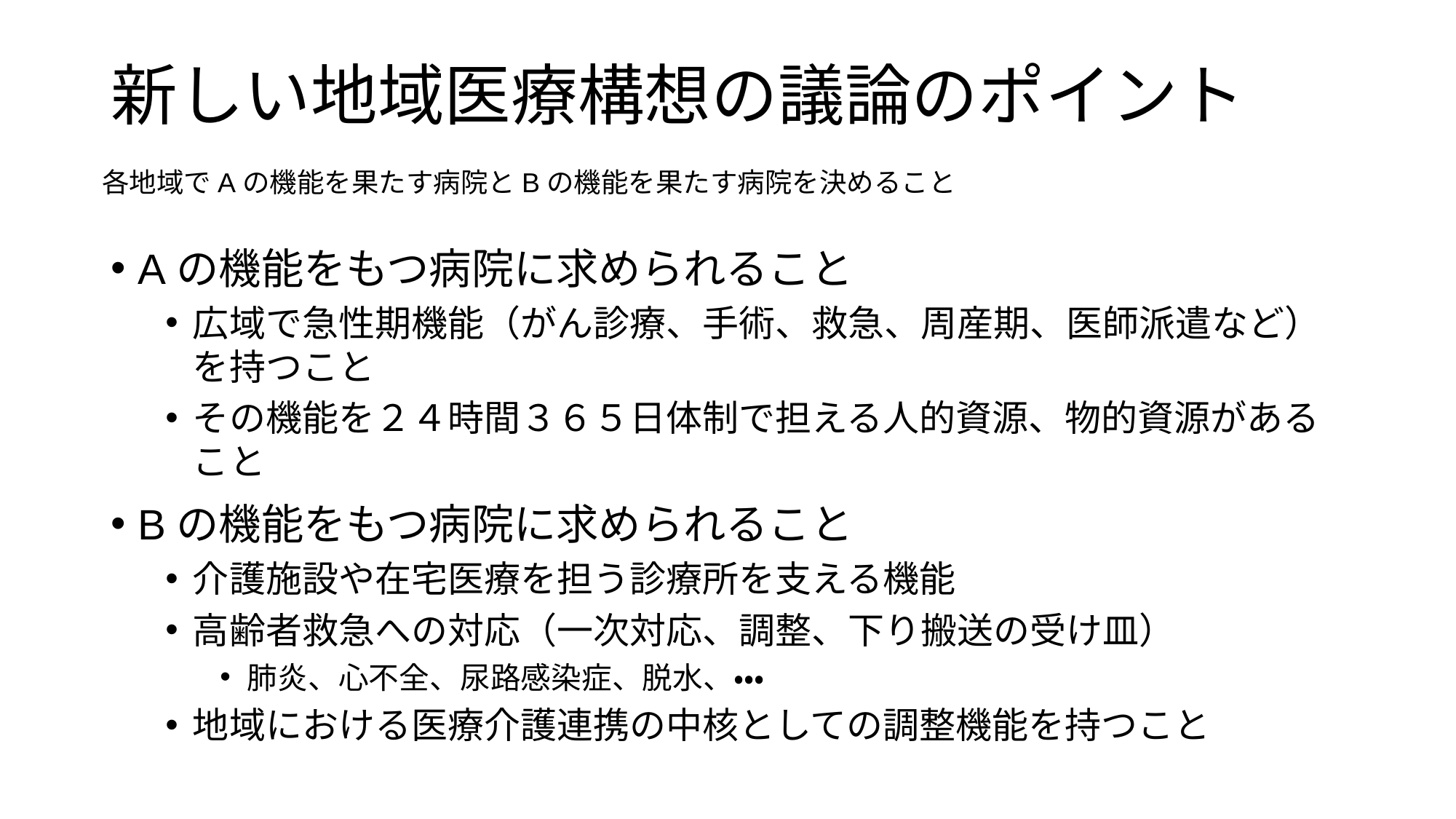

# 新しい地域医療構想の議論のポイント
各地域でAの機能を果たす病院とBの機能を果たす病院を決めること
Aの機能をもつ病院に求められること
広域で急性期機能（がん診療、手術、救急、周産期、医師派遣など）を持つこと
その機能を２４時間３６５日体制で担える人的資源、物的資源があること
Bの機能をもつ病院に求められること
介護施設や在宅医療を担う診療所を支える機能
高齢者救急への対応（一次対応、調整、下り搬送の受け皿）
肺炎、心不全、尿路感染症、脱水、・・・
地域における医療介護連携の中核としての調整機能を持つこと